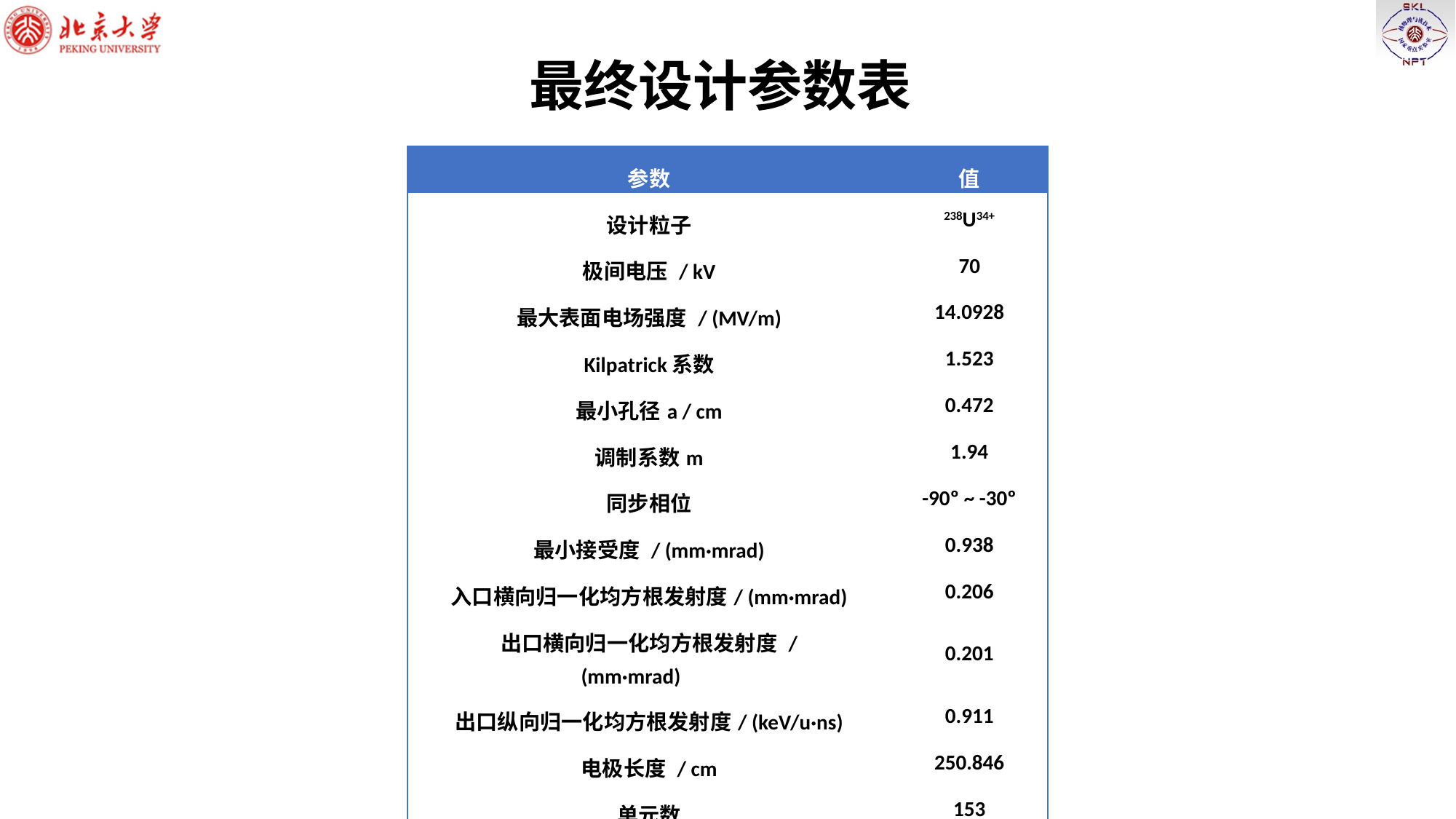

最终设计参数表
| 参数 | 值 |
| --- | --- |
| 设计粒子 | 238U34+ |
| 极间电压 / kV | 70 |
| 最大表面电场强度 / (MV/m) | 14.0928 |
| Kilpatrick系数 | 1.523 |
| 最小孔径a / cm | 0.472 |
| 调制系数m | 1.94 |
| 同步相位 | -90º ~ -30º |
| 最小接受度 / (mm·mrad) | 0.938 |
| 入口横向归一化均方根发射度/ (mm·mrad) | 0.206 |
| 出口横向归一化均方根发射度 / (mm·mrad) | 0.201 |
| 出口纵向归一化均方根发射度/ (keV/u·ns) | 0.911 |
| 电极长度 / cm | 250.846 |
| 单元数 | 153 |
| 0.5pmA 238U34+束流100%能散传输效率 | 94.5% |
| 0.5pmA 238U34+束流3.5%能散传输效率(加速效率) | 86.1% |
| 17emA 7Li1+ 束流100%能散传输效率 | 94.3% |